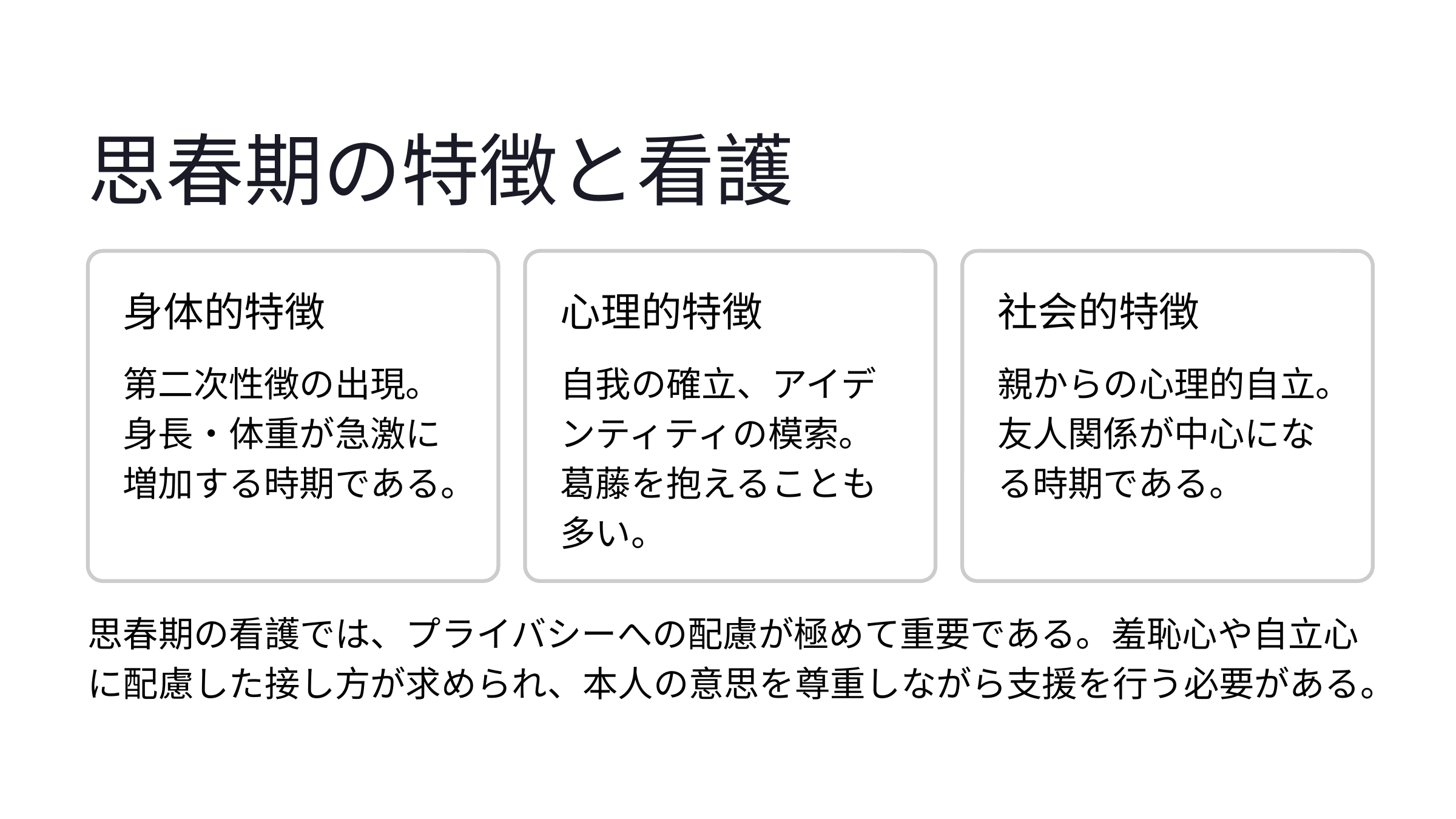

思春期の特徴と看護

身体的特徴
心理的特徴
社会的特徴
第二次性徴の出現。身長・体重が急激に増加する時期である。
自我の確立、アイデンティティの模索。葛藤を抱えることも多い。
親からの心理的自立。友人関係が中心になる時期である。
思春期の看護では、プライバシーへの配慮が極めて重要である。羞恥心や自立心に配慮した接し方が求められ、本人の意思を尊重しながら支援を行う必要がある。